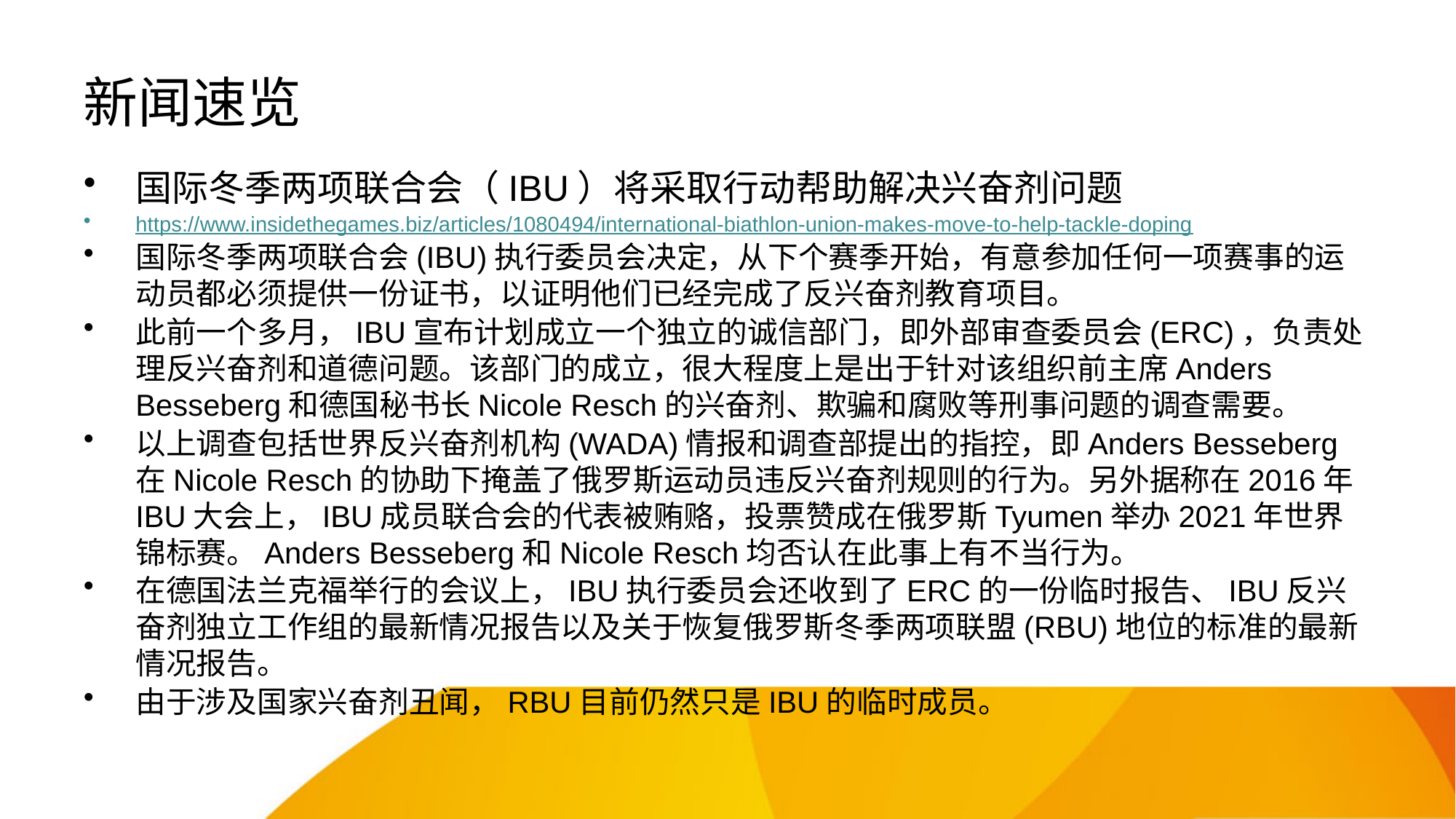

# 新闻速览
国际冬季两项联合会（IBU）将采取行动帮助解决兴奋剂问题
https://www.insidethegames.biz/articles/1080494/international-biathlon-union-makes-move-to-help-tackle-doping
国际冬季两项联合会(IBU)执行委员会决定，从下个赛季开始，有意参加任何一项赛事的运动员都必须提供一份证书，以证明他们已经完成了反兴奋剂教育项目。
此前一个多月，IBU宣布计划成立一个独立的诚信部门，即外部审查委员会(ERC)，负责处理反兴奋剂和道德问题。该部门的成立，很大程度上是出于针对该组织前主席Anders Besseberg和德国秘书长Nicole Resch的兴奋剂、欺骗和腐败等刑事问题的调查需要。
以上调查包括世界反兴奋剂机构(WADA)情报和调查部提出的指控，即Anders Besseberg在Nicole Resch的协助下掩盖了俄罗斯运动员违反兴奋剂规则的行为。另外据称在2016年IBU大会上，IBU成员联合会的代表被贿赂，投票赞成在俄罗斯Tyumen举办2021年世界锦标赛。Anders Besseberg和Nicole Resch均否认在此事上有不当行为。
在德国法兰克福举行的会议上，IBU执行委员会还收到了ERC的一份临时报告、IBU反兴奋剂独立工作组的最新情况报告以及关于恢复俄罗斯冬季两项联盟(RBU)地位的标准的最新情况报告。
由于涉及国家兴奋剂丑闻，RBU目前仍然只是IBU的临时成员。